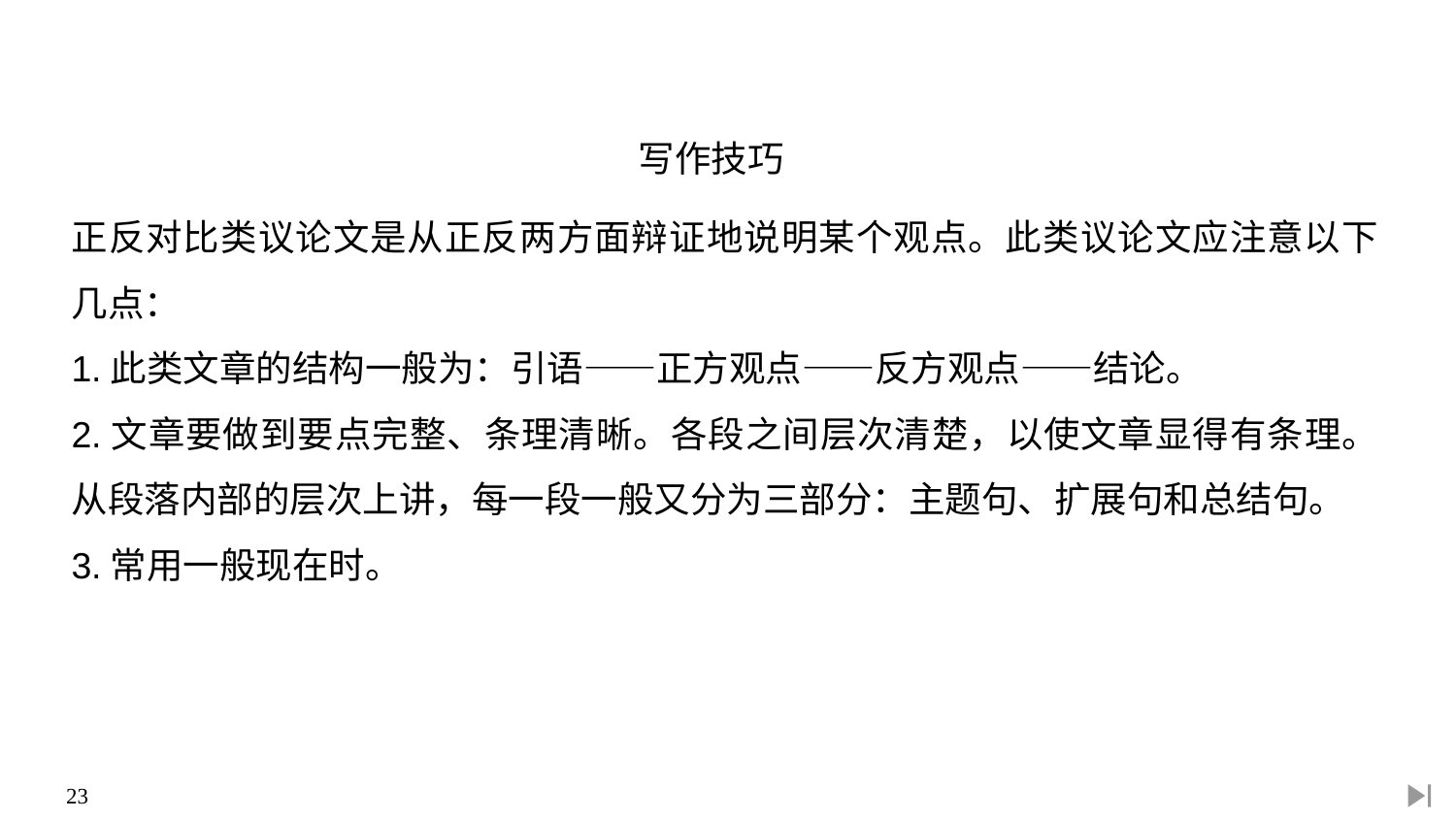

写作技巧
正反对比类议论文是从正反两方面辩证地说明某个观点。此类议论文应注意以下几点：
1.此类文章的结构一般为：引语——正方观点——反方观点——结论。
2.文章要做到要点完整、条理清晰。各段之间层次清楚，以使文章显得有条理。从段落内部的层次上讲，每一段一般又分为三部分：主题句、扩展句和总结句。
3.常用一般现在时。